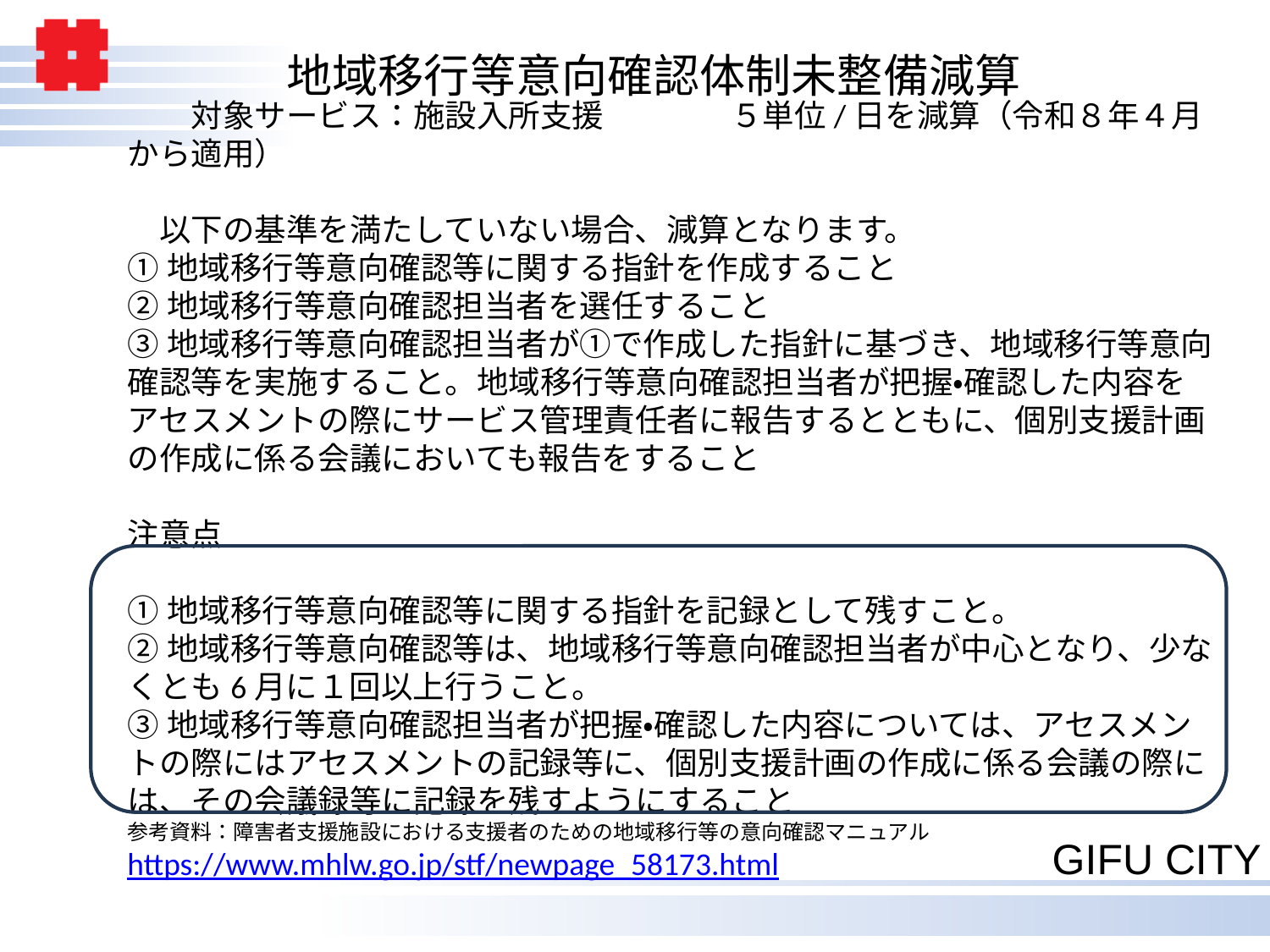

# 地域移行等意向確認体制未整備減算

　　対象サービス：施設入所支援　　　　５単位/日を減算（令和８年４月から適用）

　以下の基準を満たしていない場合、減算となります。
①地域移行等意向確認等に関する指針を作成すること
②地域移行等意向確認担当者を選任すること
③地域移行等意向確認担当者が①で作成した指針に基づき、地域移行等意向
確認等を実施すること。地域移行等意向確認担当者が把握・確認した内容をアセスメントの際にサービス管理責任者に報告するとともに、個別支援計画の作成に係る会議においても報告をすること

注意点

①地域移行等意向確認等に関する指針を記録として残すこと。
②地域移行等意向確認等は、地域移行等意向確認担当者が中心となり、少なくとも6月に１回以上行うこと。
③地域移行等意向確認担当者が把握・確認した内容については、アセスメントの際にはアセスメントの記録等に、個別支援計画の作成に係る会議の際には、その会議録等に記録を残すようにすること

参考資料：障害者支援施設における支援者のための地域移行等の意向確認マニュアル
https://www.mhlw.go.jp/stf/newpage_58173.html